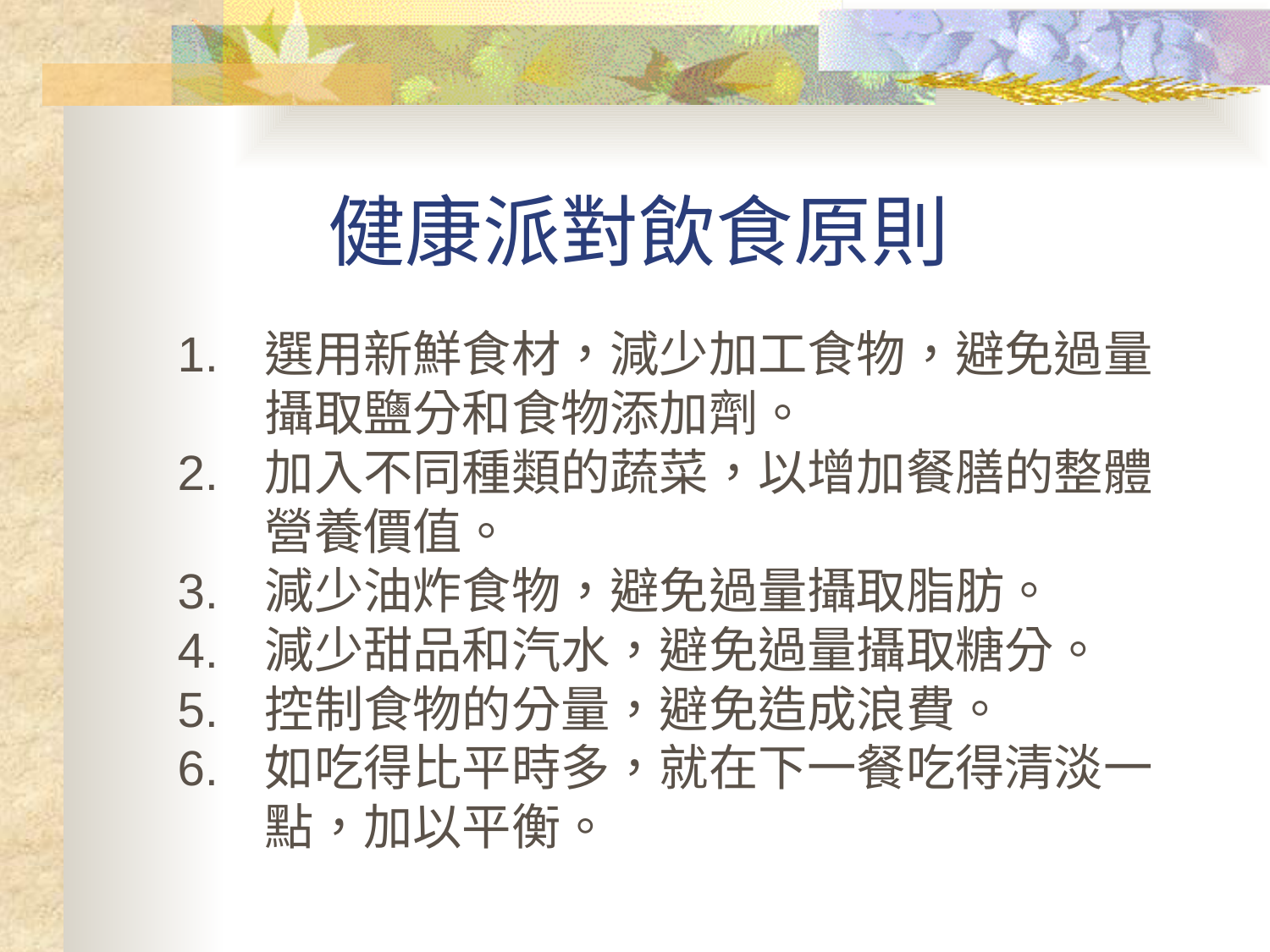

健康派對飲食原則
選用新鮮食材，減少加工食物，避免過量攝取鹽分和食物添加劑。
加入不同種類的蔬菜，以增加餐膳的整體營養價值。
減少油炸食物，避免過量攝取脂肪。
減少甜品和汽水，避免過量攝取糖分。
控制食物的分量，避免造成浪費。
如吃得比平時多，就在下一餐吃得清淡一點，加以平衡。